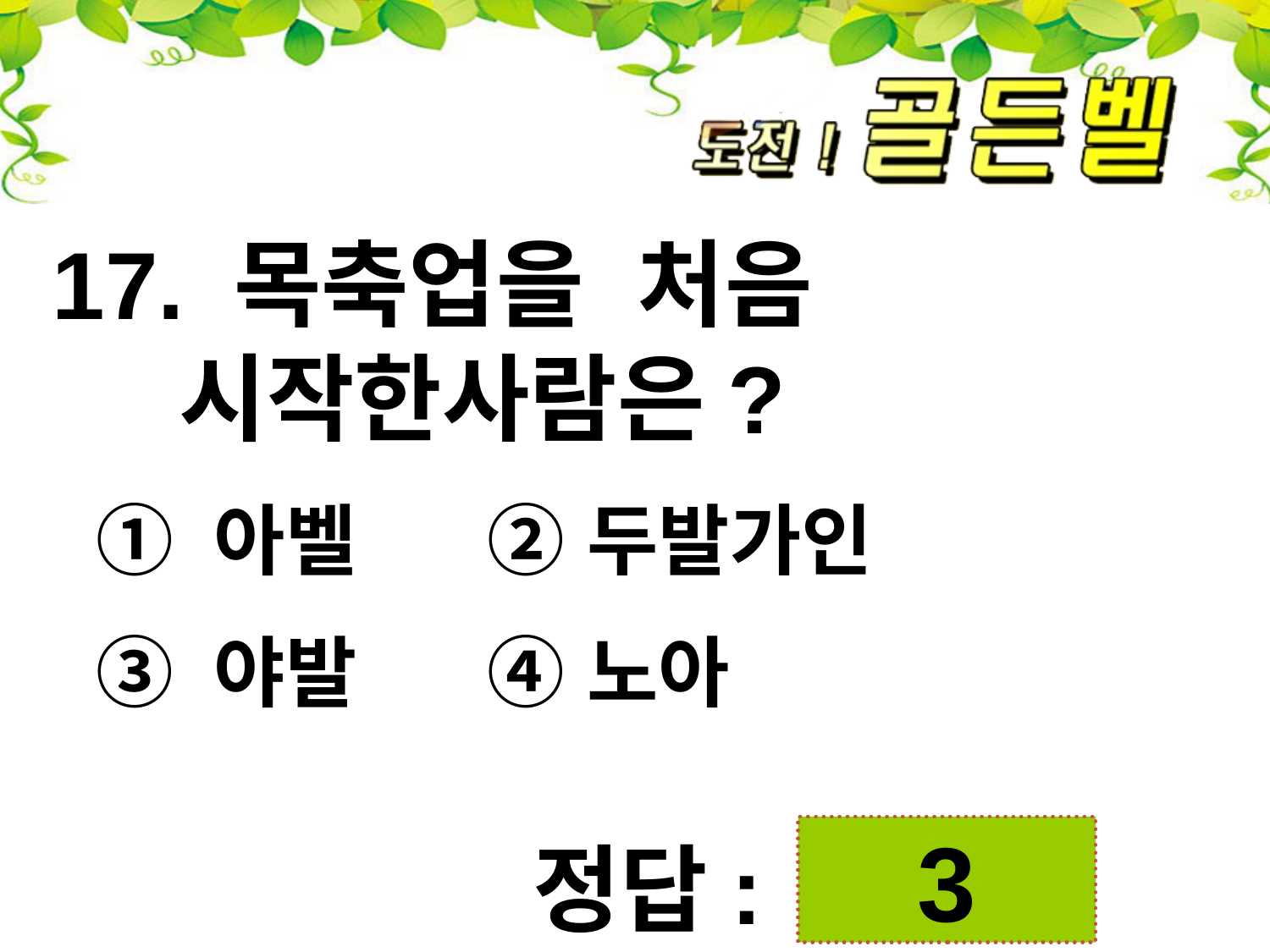

17. 목축업을  처음  시작한사람은?
  ① 아벨      ② 두발가인
  ③ 야발      ④ 노아
3
정답: